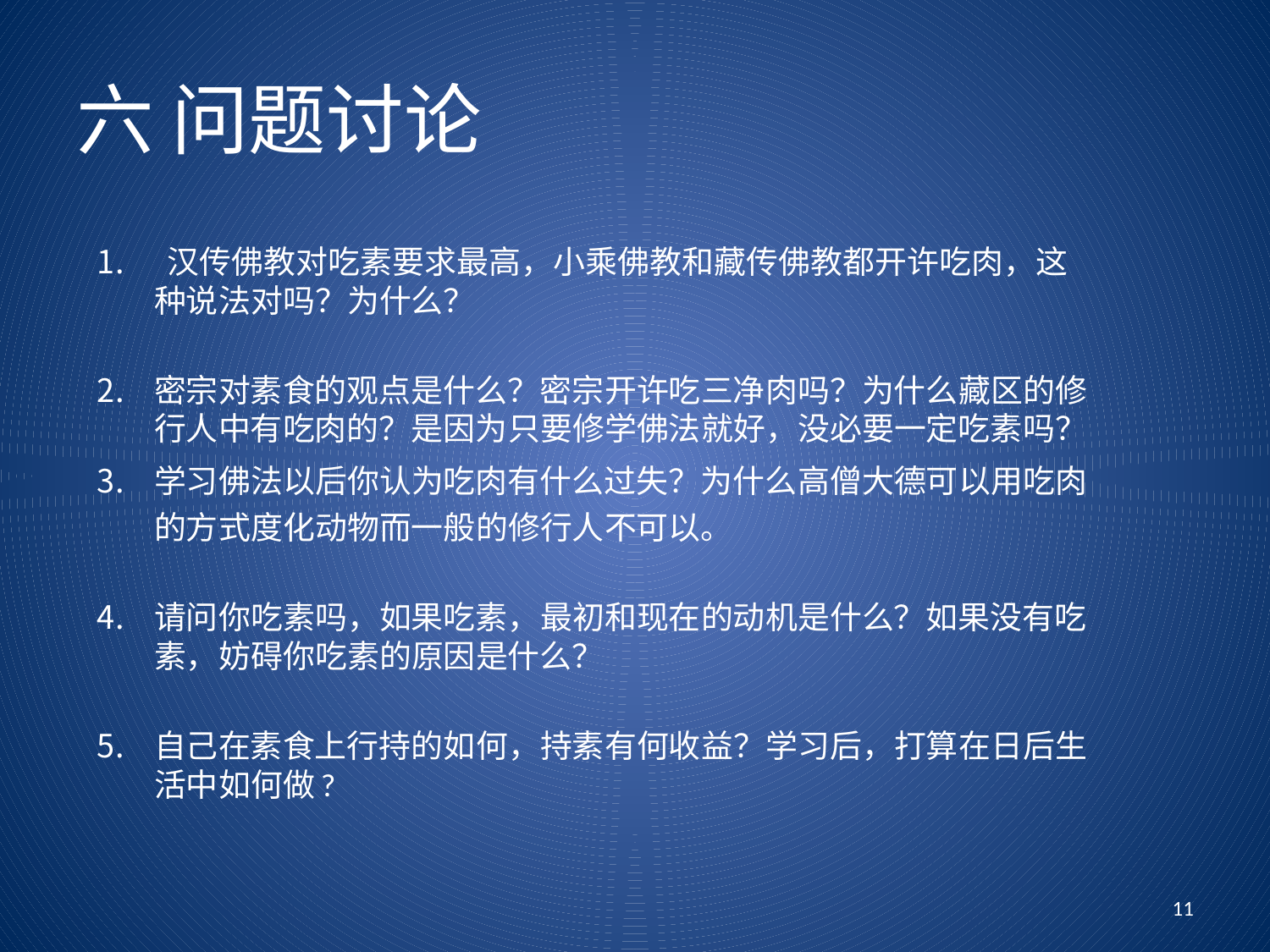

# 六 问题讨论

 汉传佛教对吃素要求最高，小乘佛教和藏传佛教都开许吃肉，这种说法对吗？为什么？

密宗对素食的观点是什么？密宗开许吃三净肉吗？为什么藏区的修行人中有吃肉的？是因为只要修学佛法就好，没必要一定吃素吗？
学习佛法以后你认为吃肉有什么过失？为什么高僧大德可以用吃肉的方式度化动物而一般的修行人不可以。

请问你吃素吗，如果吃素，最初和现在的动机是什么？如果没有吃素，妨碍你吃素的原因是什么？

自己在素食上行持的如何，持素有何收益？学习后，打算在日后生活中如何做?
11